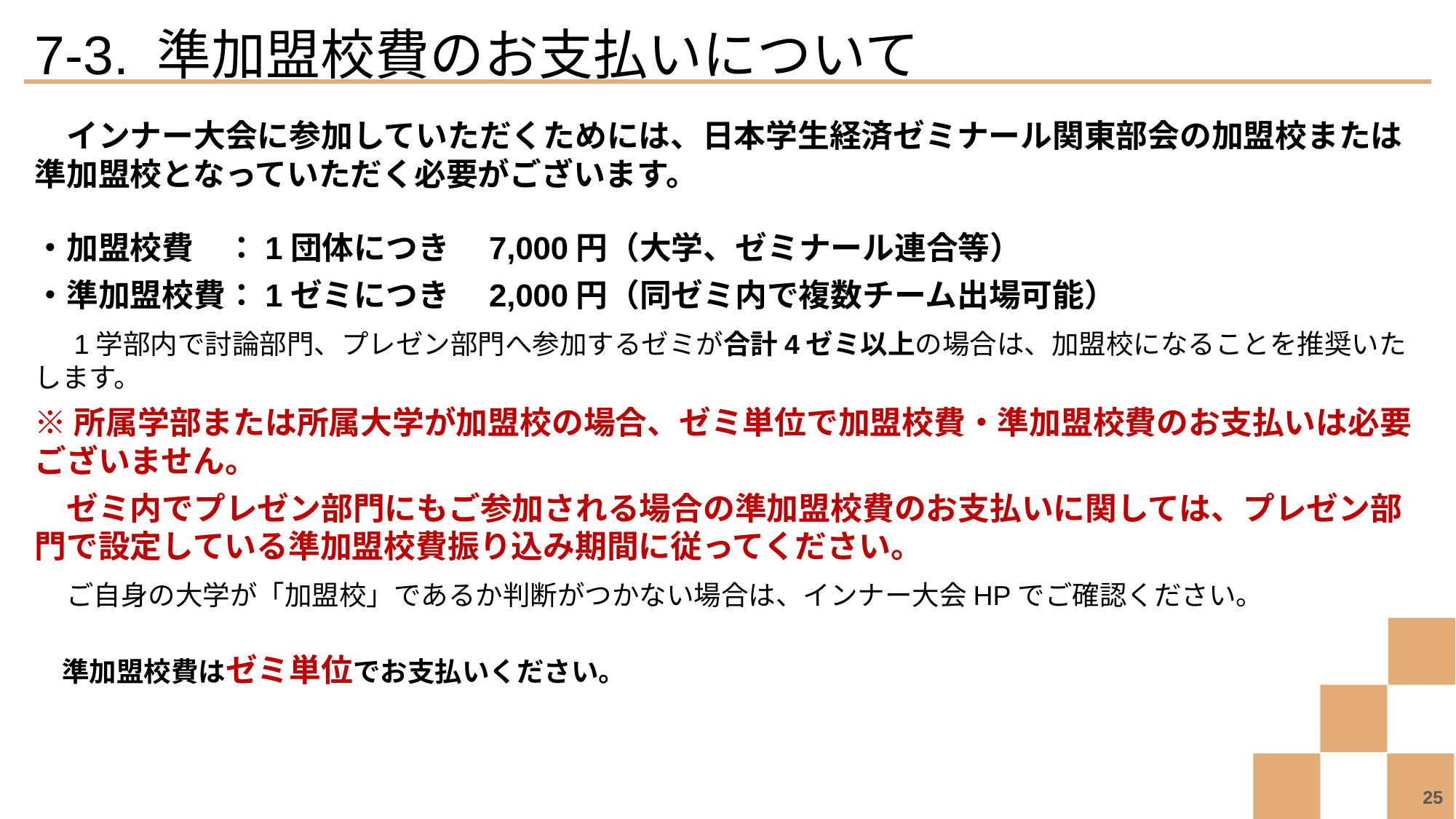

7-3. 準加盟校費のお支払いについて
　インナー大会に参加していただくためには、日本学生経済ゼミナール関東部会の加盟校または準加盟校となっていただく必要がございます。
・加盟校費　：1団体につき　7,000円（大学、ゼミナール連合等）
・準加盟校費：1ゼミにつき　2,000円（同ゼミ内で複数チーム出場可能）
　1学部内で討論部門、プレゼン部門へ参加するゼミが合計4ゼミ以上の場合は、加盟校になることを推奨いたします。
※所属学部または所属大学が加盟校の場合、ゼミ単位で加盟校費・準加盟校費のお支払いは必要ございません。
　ゼミ内でプレゼン部門にもご参加される場合の準加盟校費のお支払いに関しては、プレゼン部門で設定している準加盟校費振り込み期間に従ってください。
　ご自身の大学が「加盟校」であるか判断がつかない場合は、インナー大会HPでご確認ください。

　準加盟校費はゼミ単位でお支払いください。
25